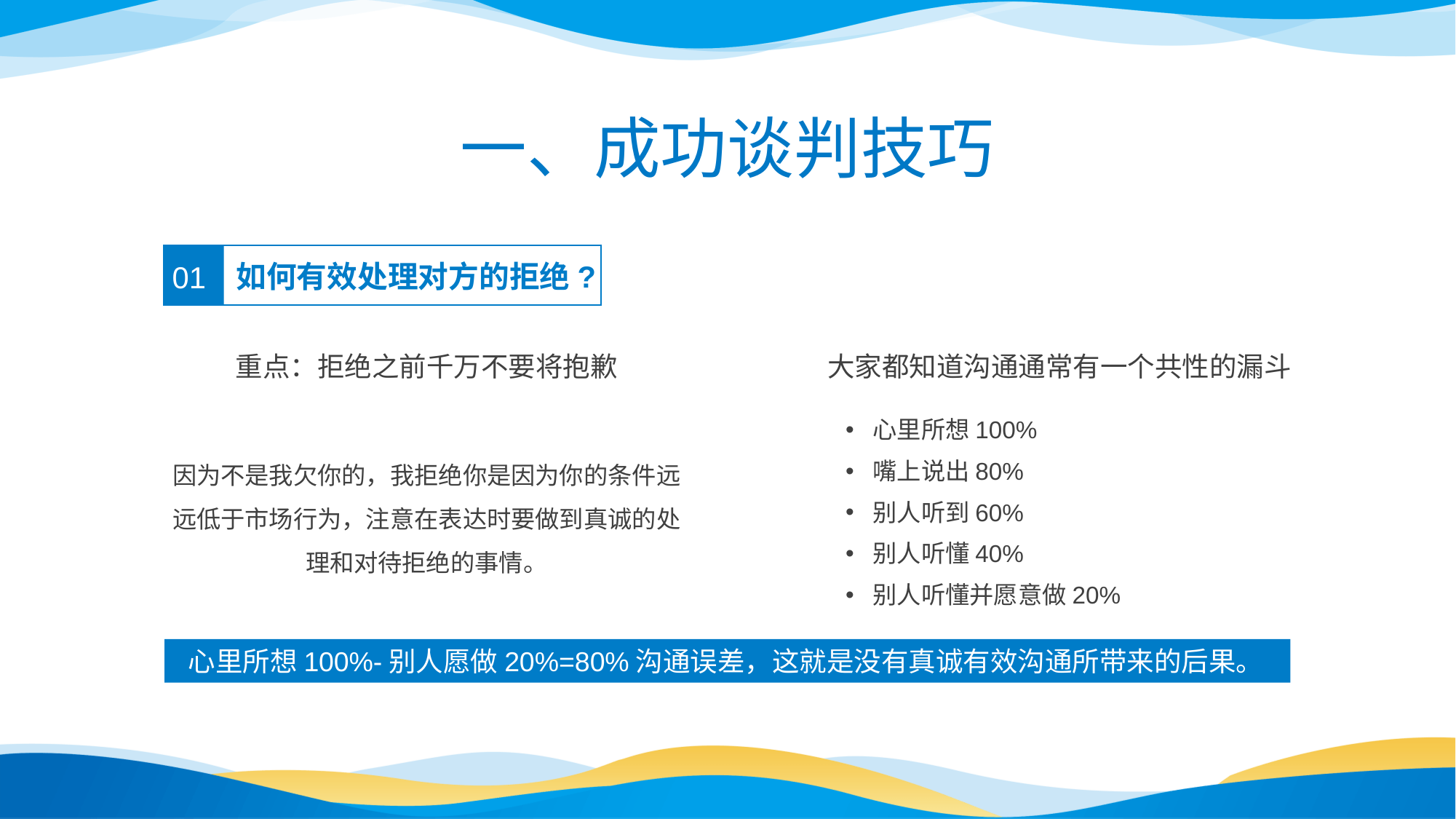

一、成功谈判技巧

如何有效处理对方的拒绝?
01
重点：拒绝之前千万不要将抱歉
大家都知道沟通通常有一个共性的漏斗
心里所想100%
嘴上说出80%
别人听到60%
别人听懂40%
别人听懂并愿意做20%
因为不是我欠你的，我拒绝你是因为你的条件远远低于市场行为，注意在表达时要做到真诚的处理和对待拒绝的事情。
 心里所想100%-别人愿做20%=80%沟通误差，这就是没有真诚有效沟通所带来的后果。